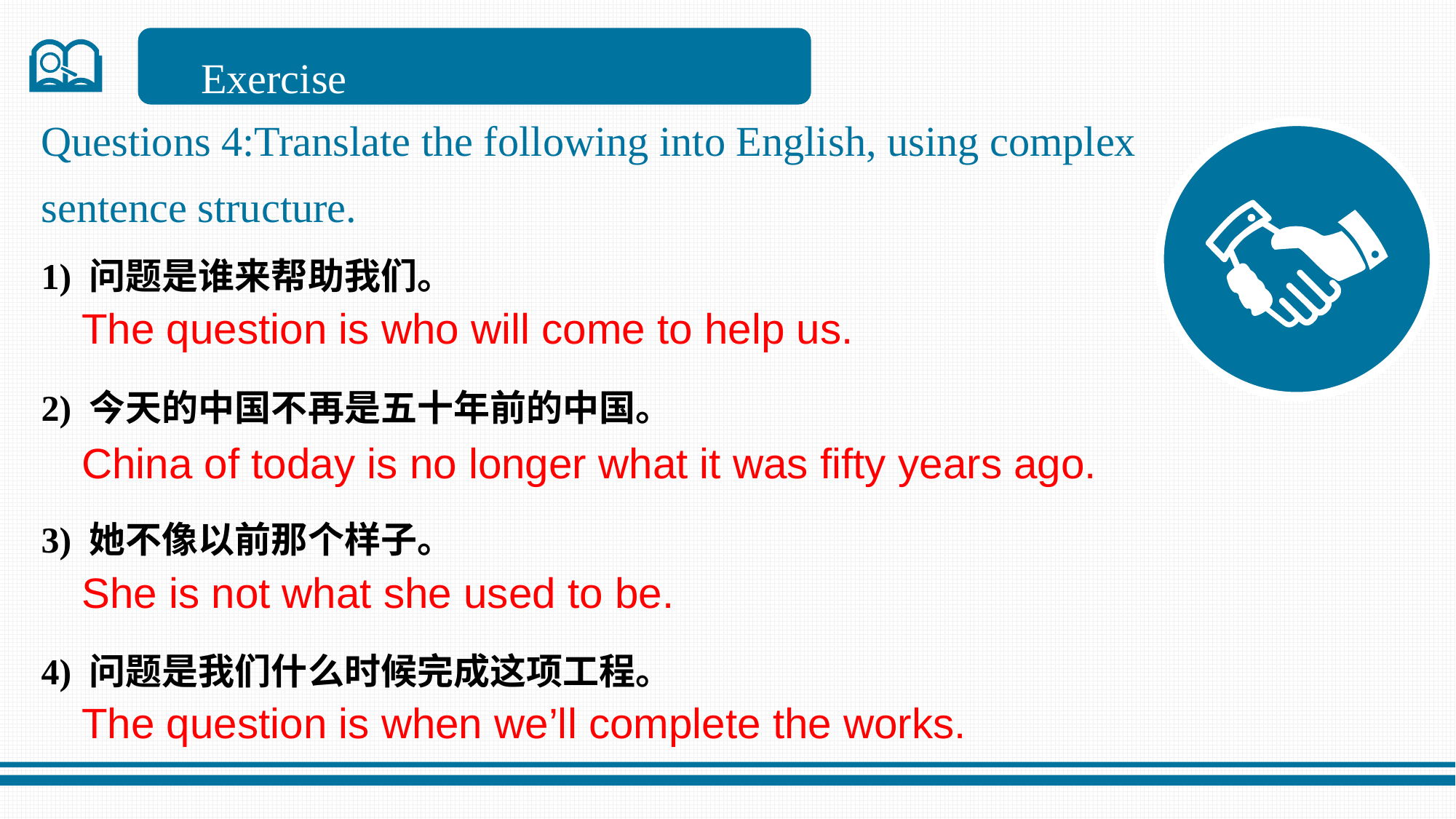

Exercise
Questions 4:Translate the following into English, using complex sentence structure.
1) 问题是谁来帮助我们。

2) 今天的中国不再是五十年前的中国。

3) 她不像以前那个样子。

4) 问题是我们什么时候完成这项工程。

The question is who will come to help us.
China of today is no longer what it was fifty years ago.
She is not what she used to be.
The question is when we’ll complete the works.